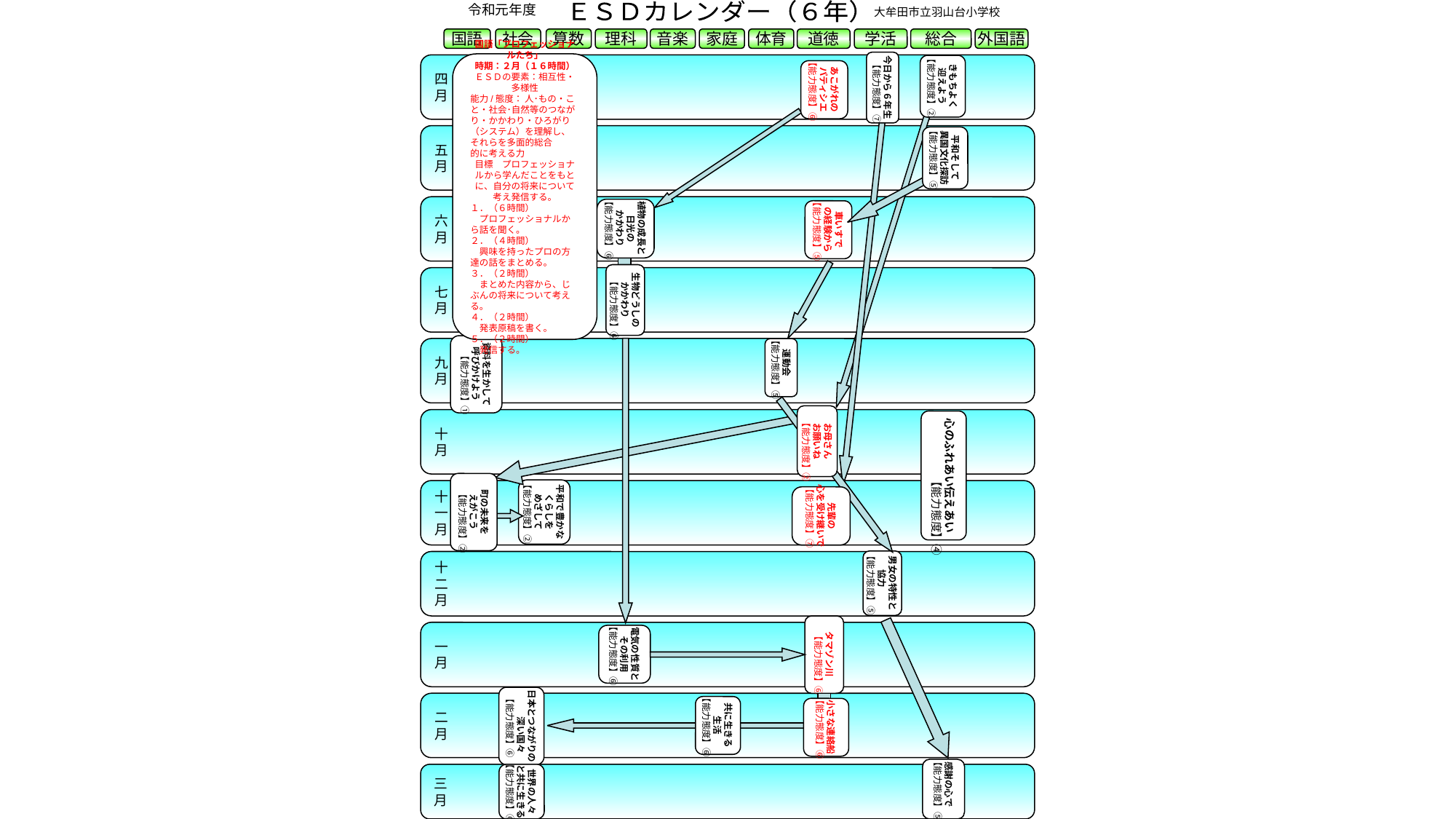

ＥＳＤカレンダー（６年）
令和元年度
大牟田市立羽山台小学校
国語
社会
算数
理科
音楽
家庭
体育
道徳
学活
総合
外国語
今日から６年生
　【能力態度】⑦
国語「プロフェッショナルたち」
時期：２月（１６時間）
ＥＳＤの要素：相互性・多様性
能力/態度： 人･もの・こと・社会･自然等のつながり・かかわり・ひろがり（システム）を理解し、それらを多面的総合
的に考える力
目標　プロフェッショナルから学んだことをもとに、自分の将来について考え発信する。
１．（６時間）
　プロフェッショナルから話を聞く。
２．（４時間）
　興味を持ったプロの方達の話をまとめる。
３．（２時間）
　まとめた内容から、じぶんの将来について考える。
４．（２時間）
　発表原稿を書く。
５．（２時間）
　発信する。
四
月
きもちよく
迎えよう
【能力態度】②
あこがれの
パティシエ
【能力態度】⑥
五
月
平和そして
異国文化探訪
【能力態度】⑤

六
月
植物の成長と
日光の
かかわり
【能力態度】⑥
車いすで
の経験から
【能力態度】⑤

生物どうしの
かかわり
　　【能力態度】⑥
七
月

資料を生かして
呼びかけよう
　　【能力態度】①
九
月
運動会
【能力態度】⑤

お母さん
お願いね
　　【能力態度】②
十
月
心のふれあい伝えあい
　　　　　　　【能力態度】④

町の未来を
えがこう
　　【能力態度】②

平和で豊かな
くらしを
めざして
【能力態度】②
十
一
月
先輩の
心を受け継いで
【能力態度】⑦

男女の特性と
協力
【能力態度】⑤
十
二
月
タマゾン川
　　【能力態度】⑥
一
月
電気の性質と
その利用
【能力態度】⑥

日本とつながりの
　　　深い国々
【能力態度】⑥
二
月

共に生きる
生活
【能力態度】⑥
小さな連絡船
【能力態度】⑥

感謝の心で
【能力態度】⑤
三
月
世界の人々
と共に生きる
【能力態度】⑥